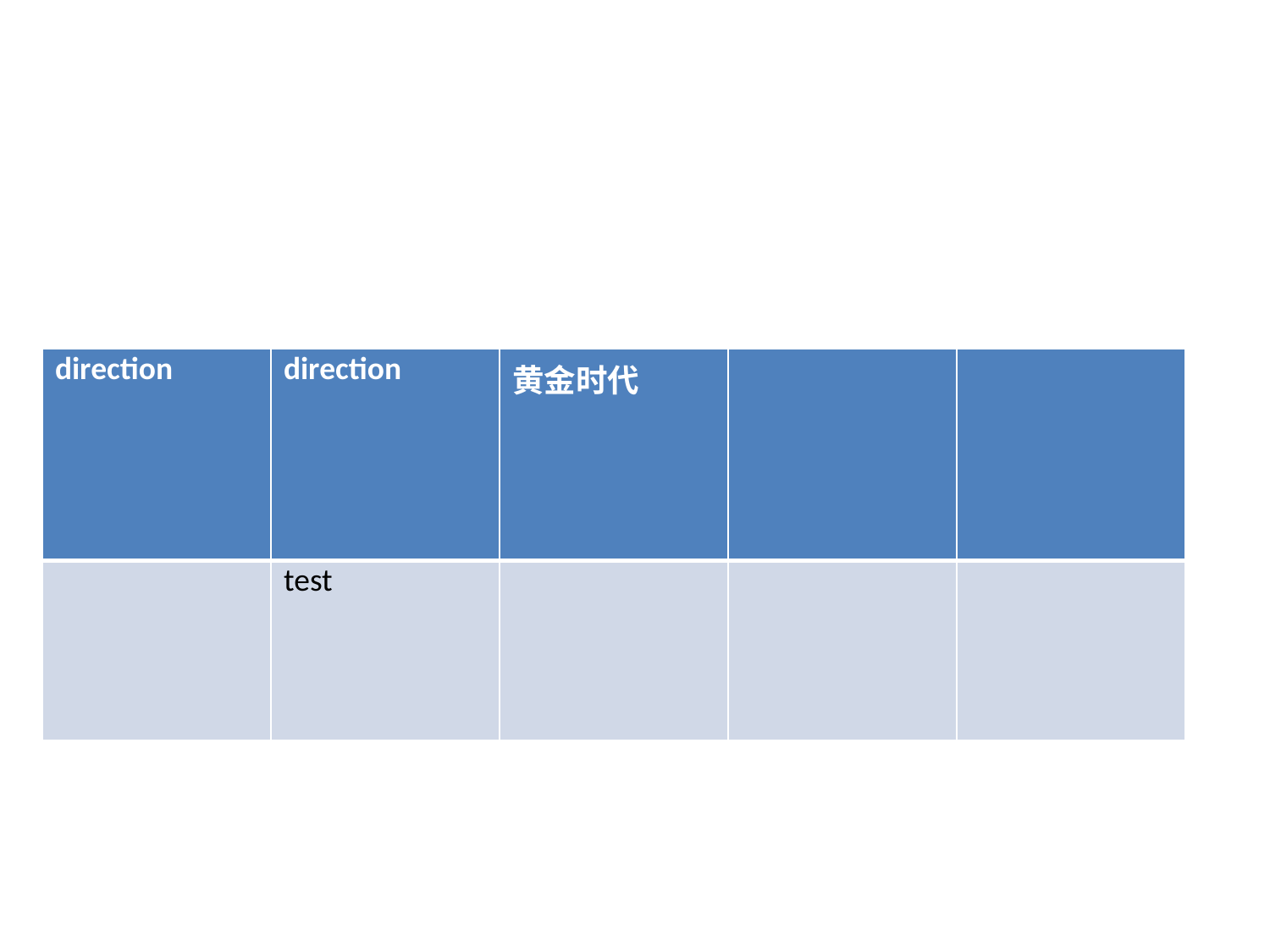

#
| direction | direction | 黄金时代 |  |  |
| --- | --- | --- | --- | --- |
|  | test |  |  |  |